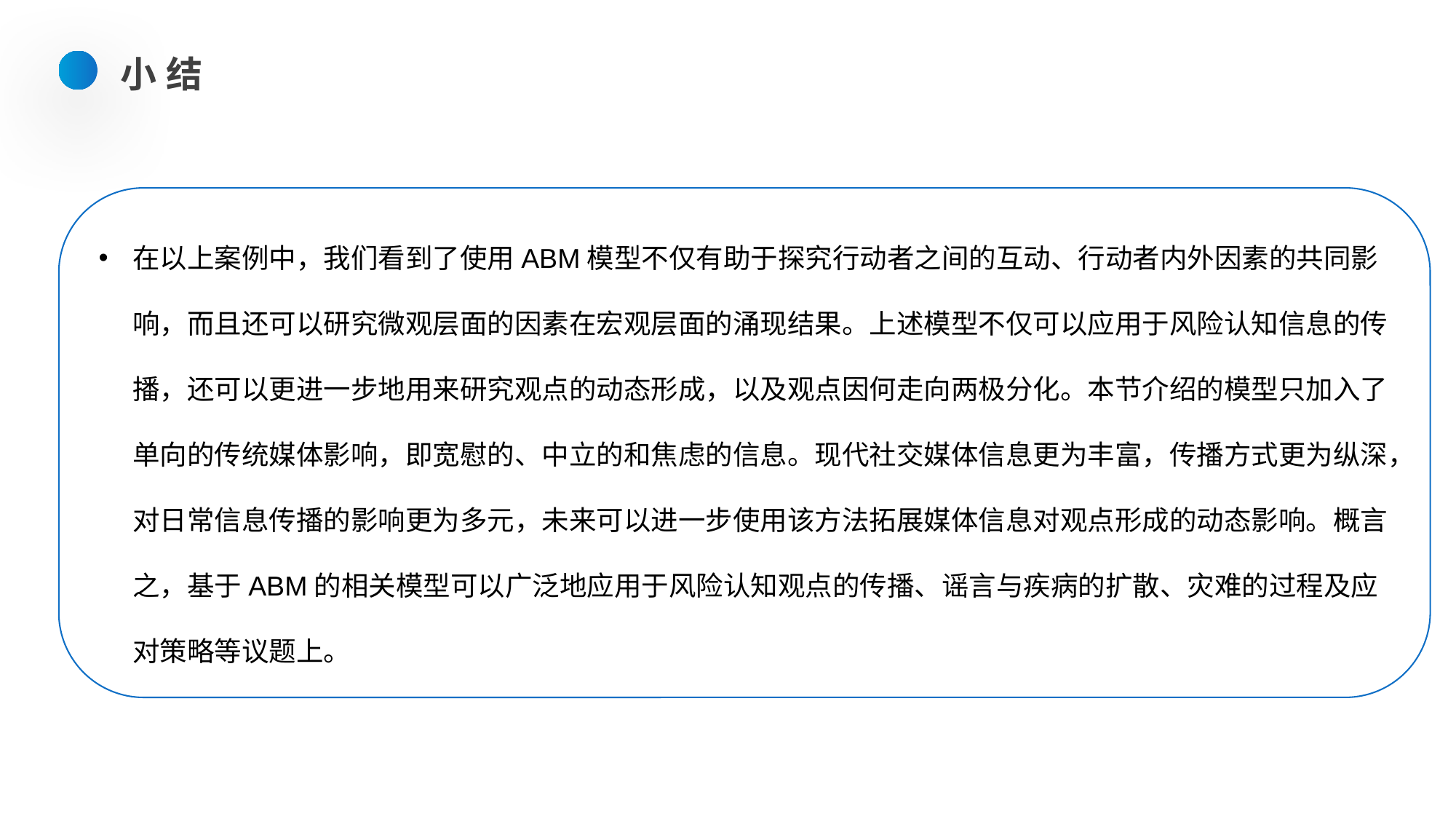

小结

在以上案例中，我们看到了使用ABM模型不仅有助于探究行动者之间的互动、行动者内外因素的共同影响，而且还可以研究微观层面的因素在宏观层面的涌现结果。上述模型不仅可以应用于风险认知信息的传播，还可以更进一步地用来研究观点的动态形成，以及观点因何走向两极分化。本节介绍的模型只加入了单向的传统媒体影响，即宽慰的、中立的和焦虑的信息。现代社交媒体信息更为丰富，传播方式更为纵深，对日常信息传播的影响更为多元，未来可以进一步使用该方法拓展媒体信息对观点形成的动态影响。概言之，基于ABM的相关模型可以广泛地应用于风险认知观点的传播、谣言与疾病的扩散、灾难的过程及应对策略等议题上。